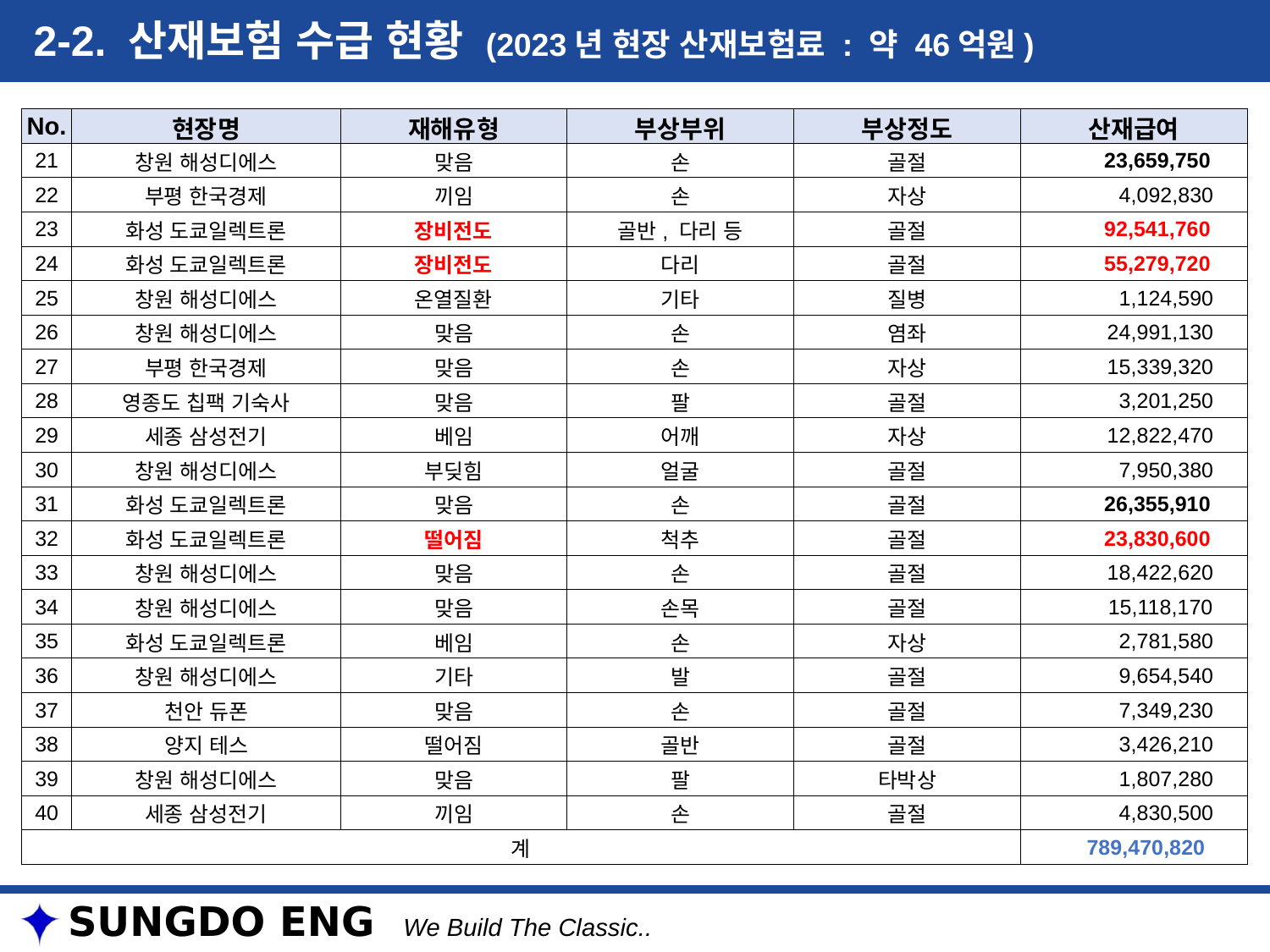

2-2. 산재보험 수급 현황 (2023년 현장 산재보험료 : 약 46억원)
| No. | 현장명 | 재해유형 | 부상부위 | 부상정도 | 산재급여 |
| --- | --- | --- | --- | --- | --- |
| 21 | 창원 해성디에스 | 맞음 | 손 | 골절 | 23,659,750 |
| 22 | 부평 한국경제 | 끼임 | 손 | 자상 | 4,092,830 |
| 23 | 화성 도쿄일렉트론 | 장비전도 | 골반, 다리 등 | 골절 | 92,541,760 |
| 24 | 화성 도쿄일렉트론 | 장비전도 | 다리 | 골절 | 55,279,720 |
| 25 | 창원 해성디에스 | 온열질환 | 기타 | 질병 | 1,124,590 |
| 26 | 창원 해성디에스 | 맞음 | 손 | 염좌 | 24,991,130 |
| 27 | 부평 한국경제 | 맞음 | 손 | 자상 | 15,339,320 |
| 28 | 영종도 칩팩 기숙사 | 맞음 | 팔 | 골절 | 3,201,250 |
| 29 | 세종 삼성전기 | 베임 | 어깨 | 자상 | 12,822,470 |
| 30 | 창원 해성디에스 | 부딪힘 | 얼굴 | 골절 | 7,950,380 |
| 31 | 화성 도쿄일렉트론 | 맞음 | 손 | 골절 | 26,355,910 |
| 32 | 화성 도쿄일렉트론 | 떨어짐 | 척추 | 골절 | 23,830,600 |
| 33 | 창원 해성디에스 | 맞음 | 손 | 골절 | 18,422,620 |
| 34 | 창원 해성디에스 | 맞음 | 손목 | 골절 | 15,118,170 |
| 35 | 화성 도쿄일렉트론 | 베임 | 손 | 자상 | 2,781,580 |
| 36 | 창원 해성디에스 | 기타 | 발 | 골절 | 9,654,540 |
| 37 | 천안 듀폰 | 맞음 | 손 | 골절 | 7,349,230 |
| 38 | 양지 테스 | 떨어짐 | 골반 | 골절 | 3,426,210 |
| 39 | 창원 해성디에스 | 맞음 | 팔 | 타박상 | 1,807,280 |
| 40 | 세종 삼성전기 | 끼임 | 손 | 골절 | 4,830,500 |
| 계 |  |  |  |  | 789,470,820 |